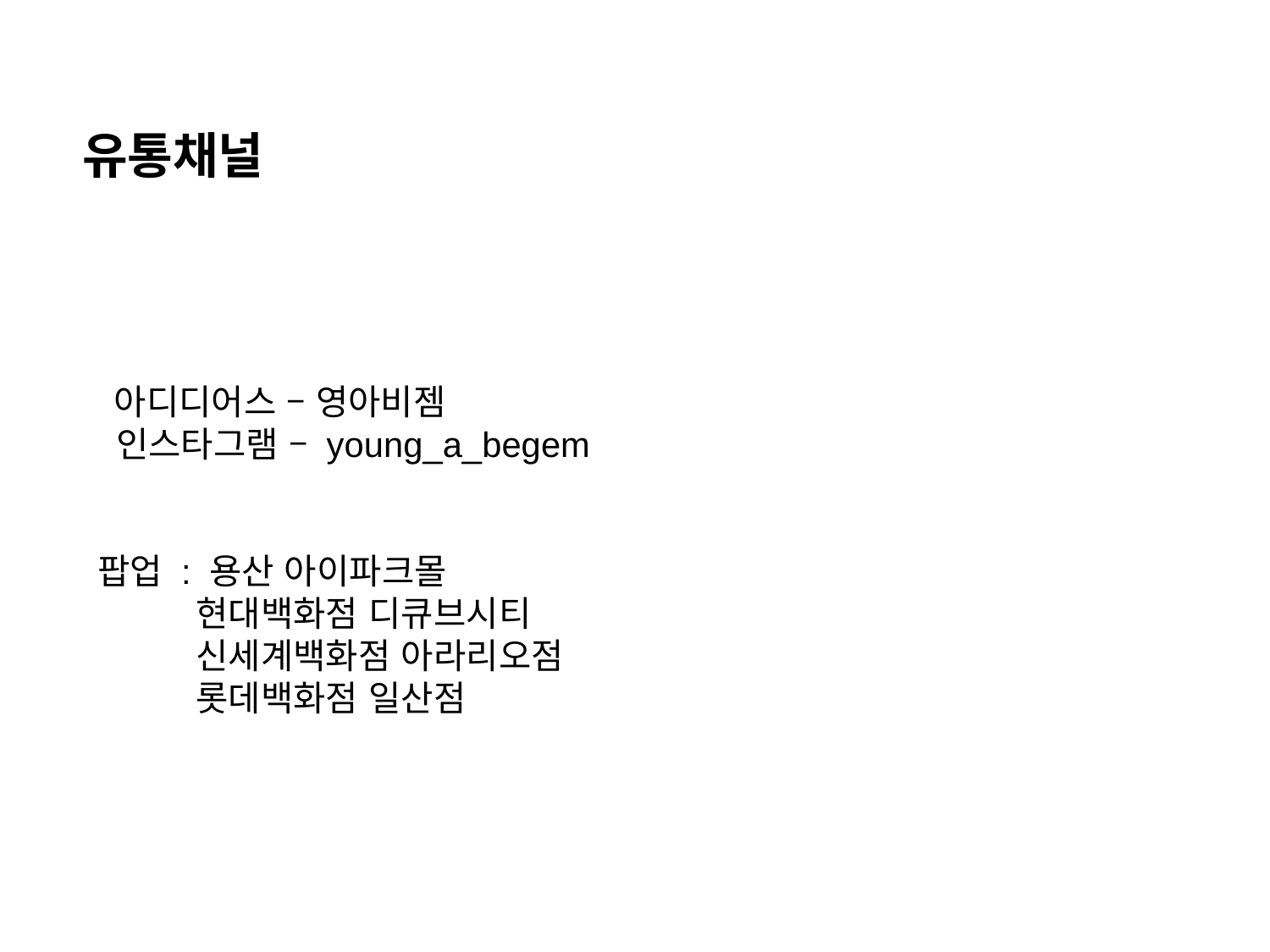

# 유통채널

 아디디어스 – 영아비젬
 인스타그램 – young_a_begem

팝업 : 용산 아이파크몰
         현대백화점 디큐브시티
         신세계백화점 아라리오점
         롯데백화점 일산점